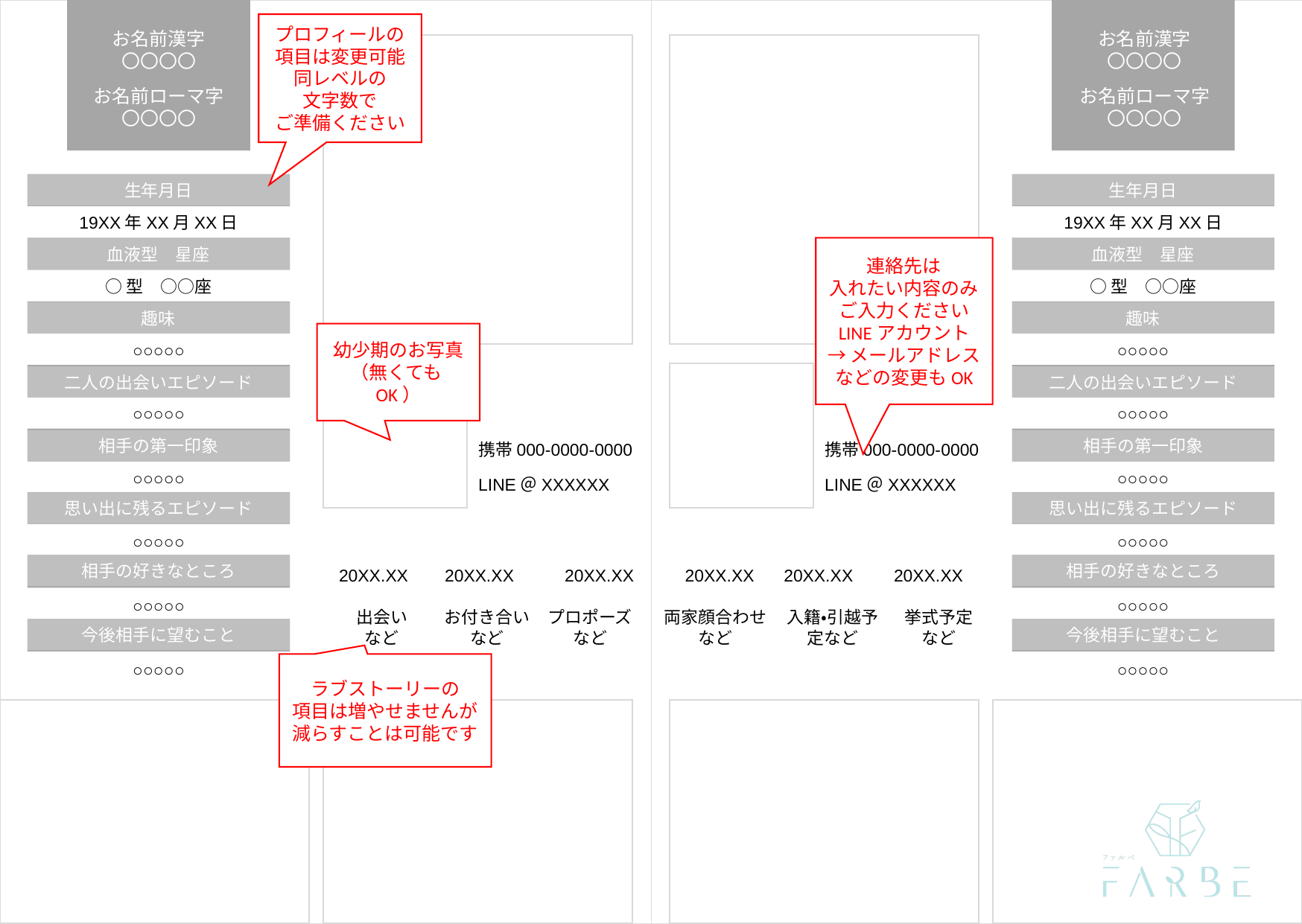

プロフィールの
項目は変更可能
同レベルの
文字数で
ご準備ください
お名前漢字
〇〇〇〇
お名前漢字
〇〇〇〇

お名前ローマ字
〇〇〇〇
お名前ローマ字
〇〇〇〇

生年月日

生年月日
19XX年XX月XX日
19XX年XX月XX日

連絡先は
入れたい内容のみ
ご入力ください
LINEアカウント
→メールアドレスなどの変更もOK

血液型　星座
血液型　星座
○型　○○座
○型　○○座

趣味
趣味
幼少期のお写真
（無くてもOK）
○○○○○
○○○○○

二人の出会いエピソード
二人の出会いエピソード
○○○○○
○○○○○

相手の第一印象
相手の第一印象
携帯000-0000-0000
携帯000-0000-0000
○○○○○
○○○○○
LINE＠XXXXXX
LINE＠XXXXXX

思い出に残るエピソード
思い出に残るエピソード
○○○○○
○○○○○
相手の好きなところ
相手の好きなところ

20XX.XX
20XX.XX
20XX.XX
20XX.XX
20XX.XX
20XX.XX
○○○○○
○○○○○
出会い
など
お付き合い
など
プロポーズ
など
両家顔合わせ
など
入籍・引越予定など
挙式予定
など
今後相手に望むこと
今後相手に望むこと

○○○○○
○○○○○
ラブストーリーの
項目は増やせませんが減らすことは可能です